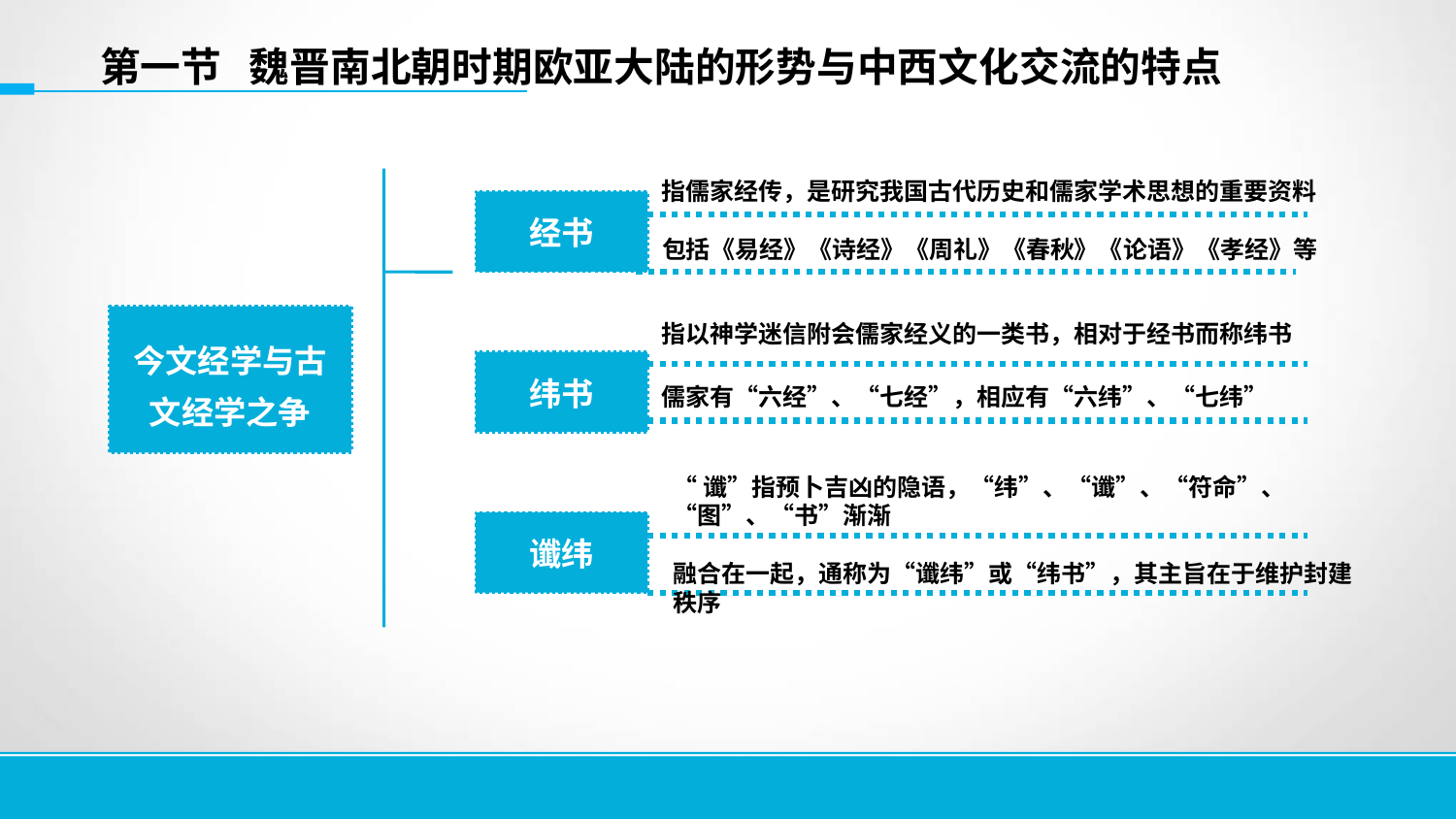

第一节   魏晋南北朝时期欧亚大陆的形势与中西文化交流的特点

指儒家经传，是研究我国古代历史和儒家学术思想的重要资料
经书
包括《易经》《诗经》《周礼》《春秋》《论语》《孝经》等

今文经学与古文经学之争
指以神学迷信附会儒家经义的一类书，相对于经书而称纬书

儒家有“六经”、“七经”，相应有“六纬”、“七纬”

纬书

“谶”指预卜吉凶的隐语，“纬”、“谶”、“符命”、“图”、“书”渐渐

融合在一起，通称为“谶纬”或“纬书”，其主旨在于维护封建秩序
谶纬